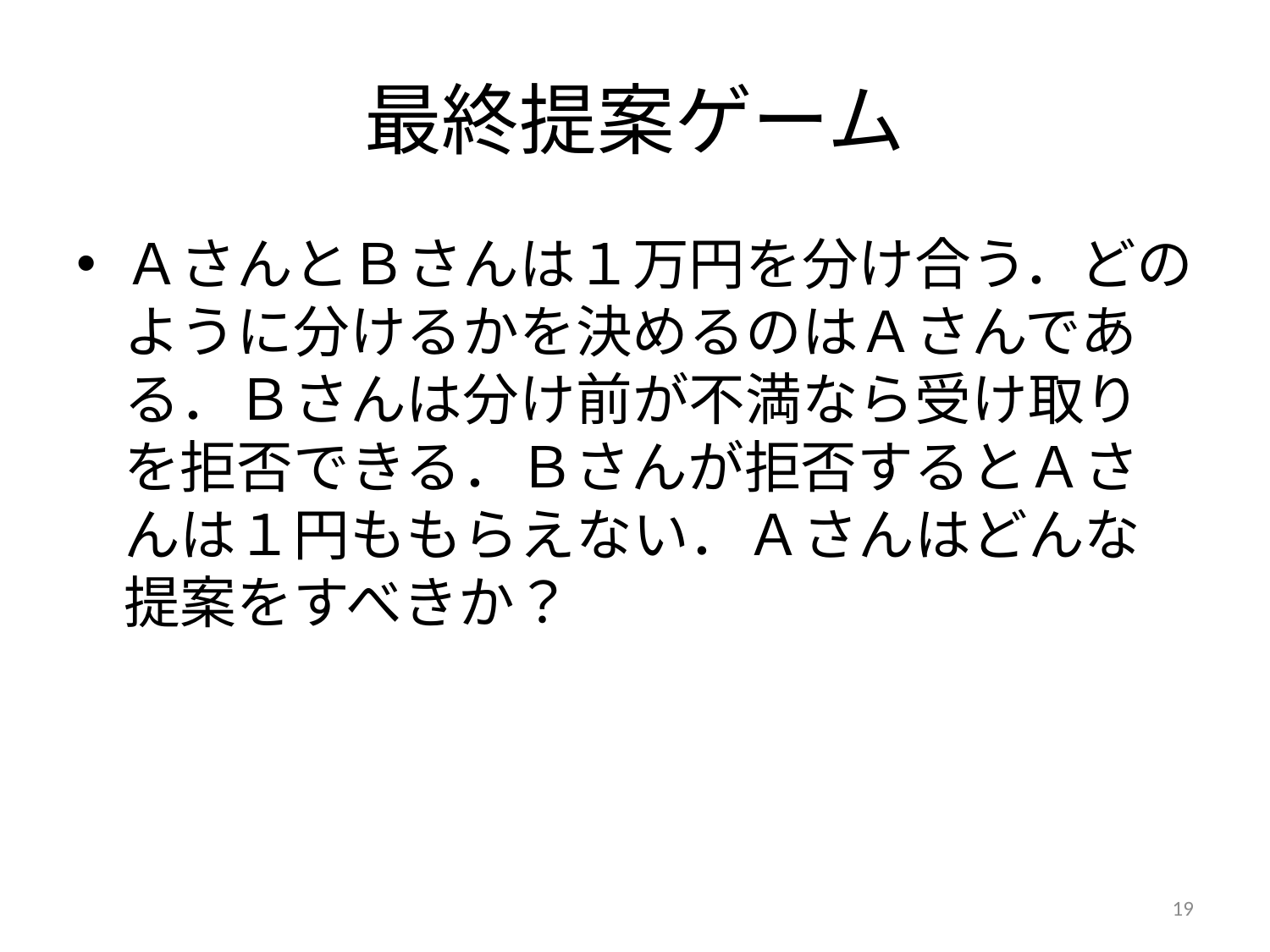

# 最終提案ゲーム
ＡさんとＢさんは１万円を分け合う．どのように分けるかを決めるのはＡさんである．Ｂさんは分け前が不満なら受け取りを拒否できる．Ｂさんが拒否するとＡさんは１円ももらえない．Ａさんはどんな提案をすべきか？
19